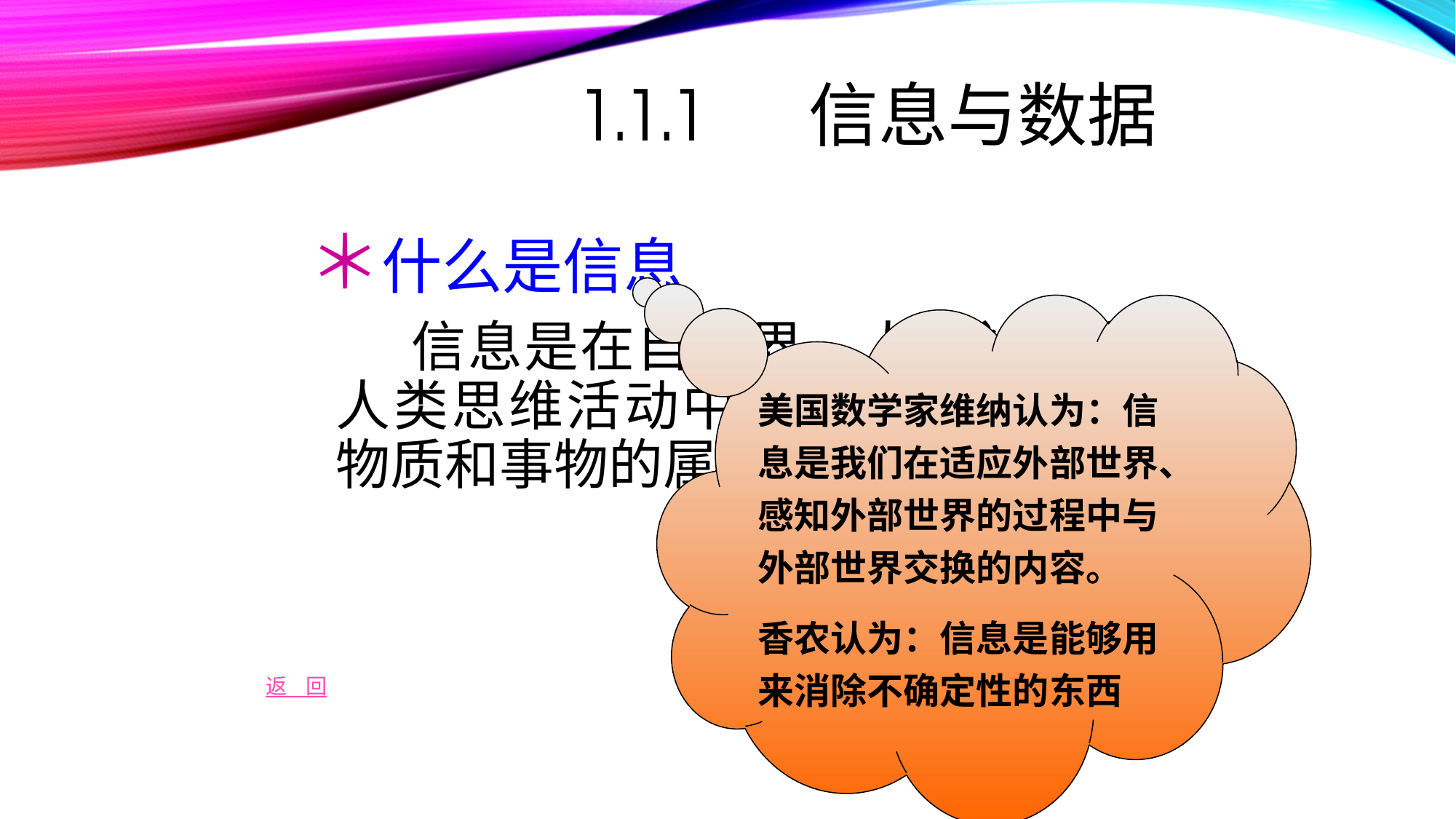

# 1.1.1  信息与数据
＊什么是信息
          信息是在自然界、人类社会和人类思维活动中普遍存在的一切物质和事物的属性。
美国数学家维纳认为：信息是我们在适应外部世界、感知外部世界的过程中与外部世界交换的内容。
香农认为：信息是能够用来消除不确定性的东西

返    回